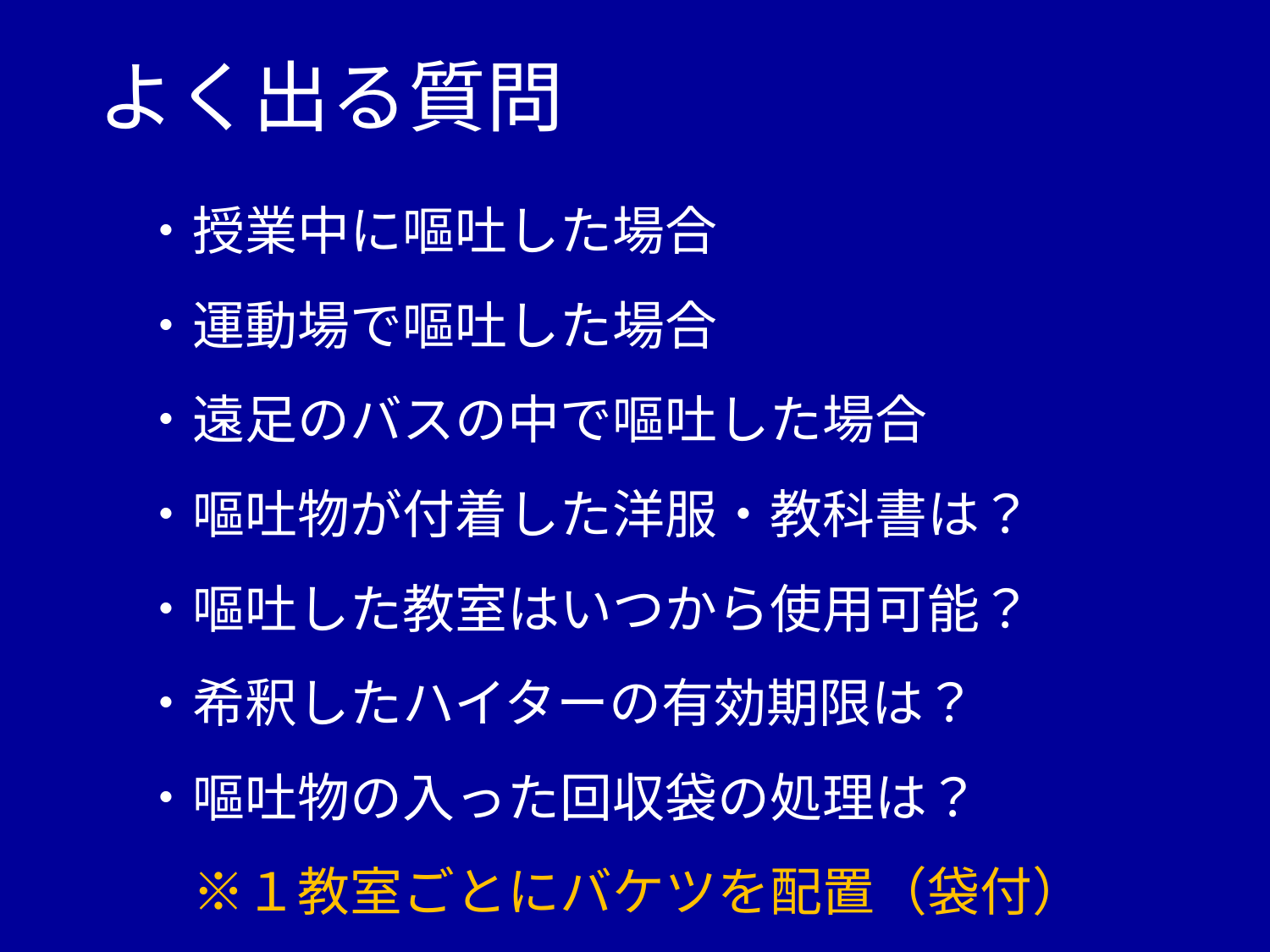

# よく出る質問
・授業中に嘔吐した場合
・運動場で嘔吐した場合
・遠足のバスの中で嘔吐した場合
・嘔吐物が付着した洋服・教科書は？
・嘔吐した教室はいつから使用可能？
・希釈したハイターの有効期限は？
・嘔吐物の入った回収袋の処理は？
　※１教室ごとにバケツを配置（袋付）